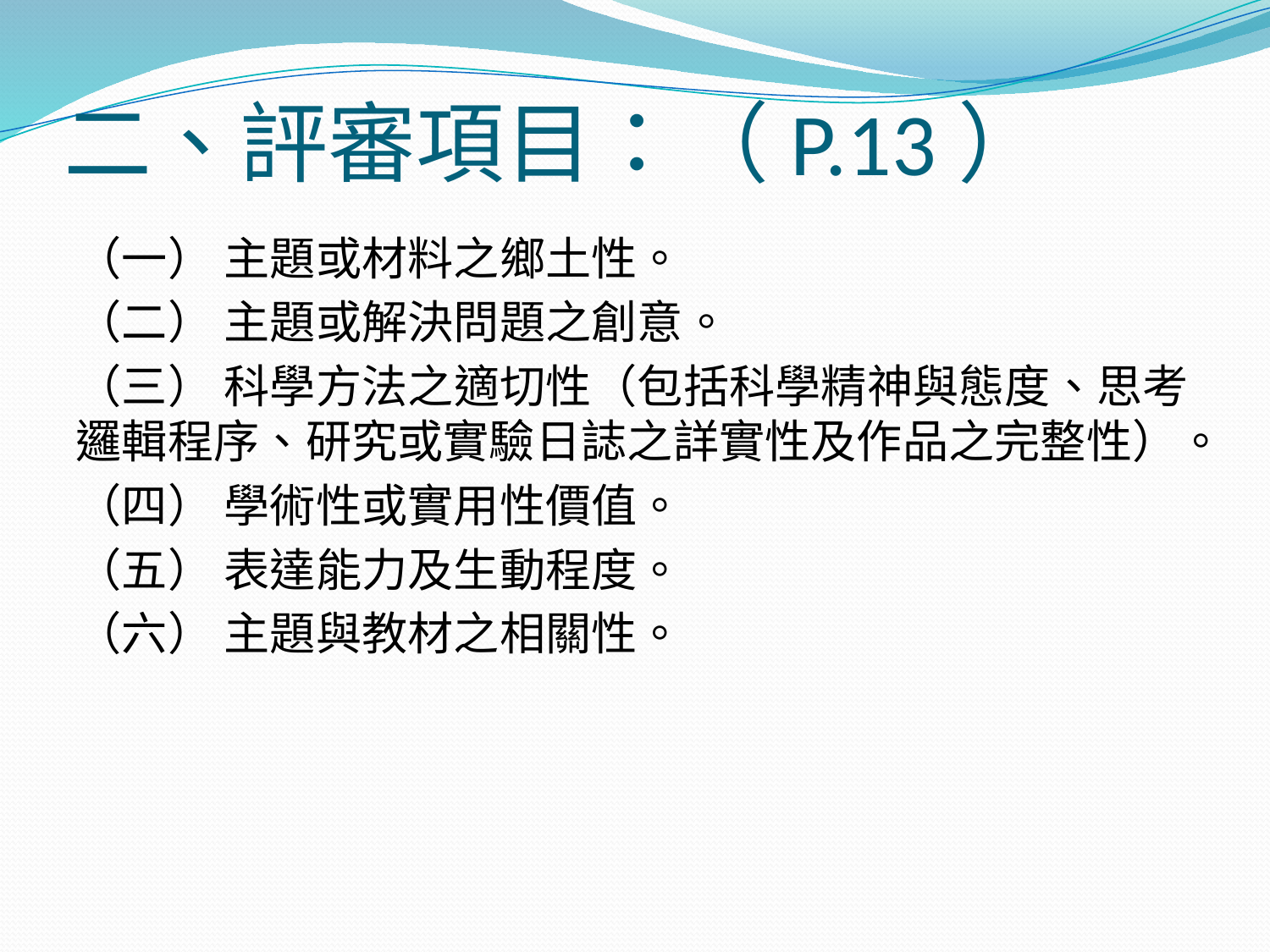

# 二、評審項目：（P.13）
（一） 主題或材料之鄉土性。
（二） 主題或解決問題之創意。
（三） 科學方法之適切性（包括科學精神與態度、思考邏輯程序、研究或實驗日誌之詳實性及作品之完整性）。
（四） 學術性或實用性價值。
（五） 表達能力及生動程度。
（六） 主題與教材之相關性。